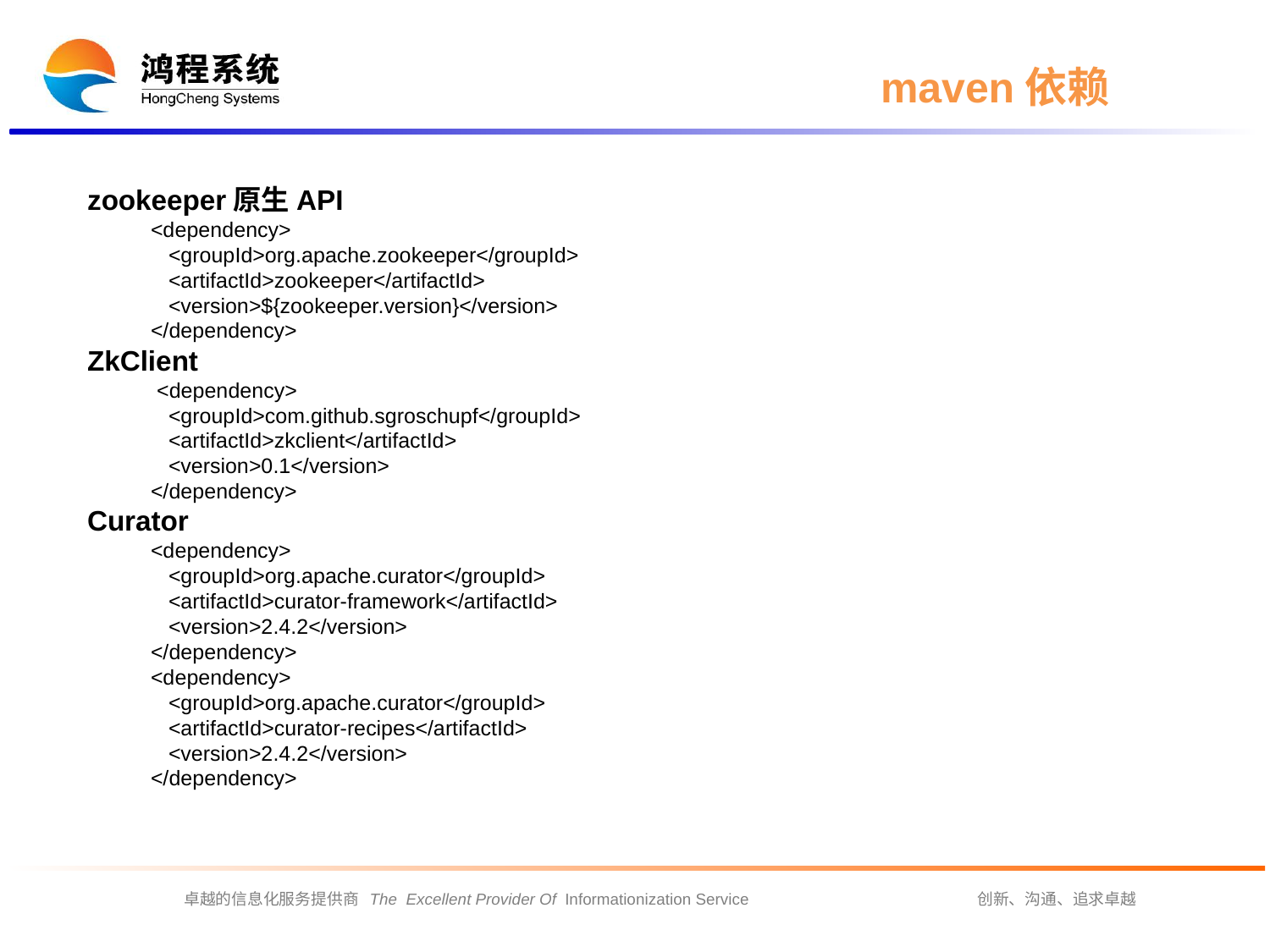

# maven依赖
zookeeper原生API
<dependency>
   <groupId>org.apache.zookeeper</groupId>
   <artifactId>zookeeper</artifactId>
   <version>${zookeeper.version}</version>
</dependency>
ZkClient
 <dependency>
   <groupId>com.github.sgroschupf</groupId>
   <artifactId>zkclient</artifactId>
   <version>0.1</version>
</dependency>
Curator
<dependency>
   <groupId>org.apache.curator</groupId>
   <artifactId>curator-framework</artifactId>
   <version>2.4.2</version>
</dependency>
<dependency>
   <groupId>org.apache.curator</groupId>
   <artifactId>curator-recipes</artifactId>
   <version>2.4.2</version>
</dependency>